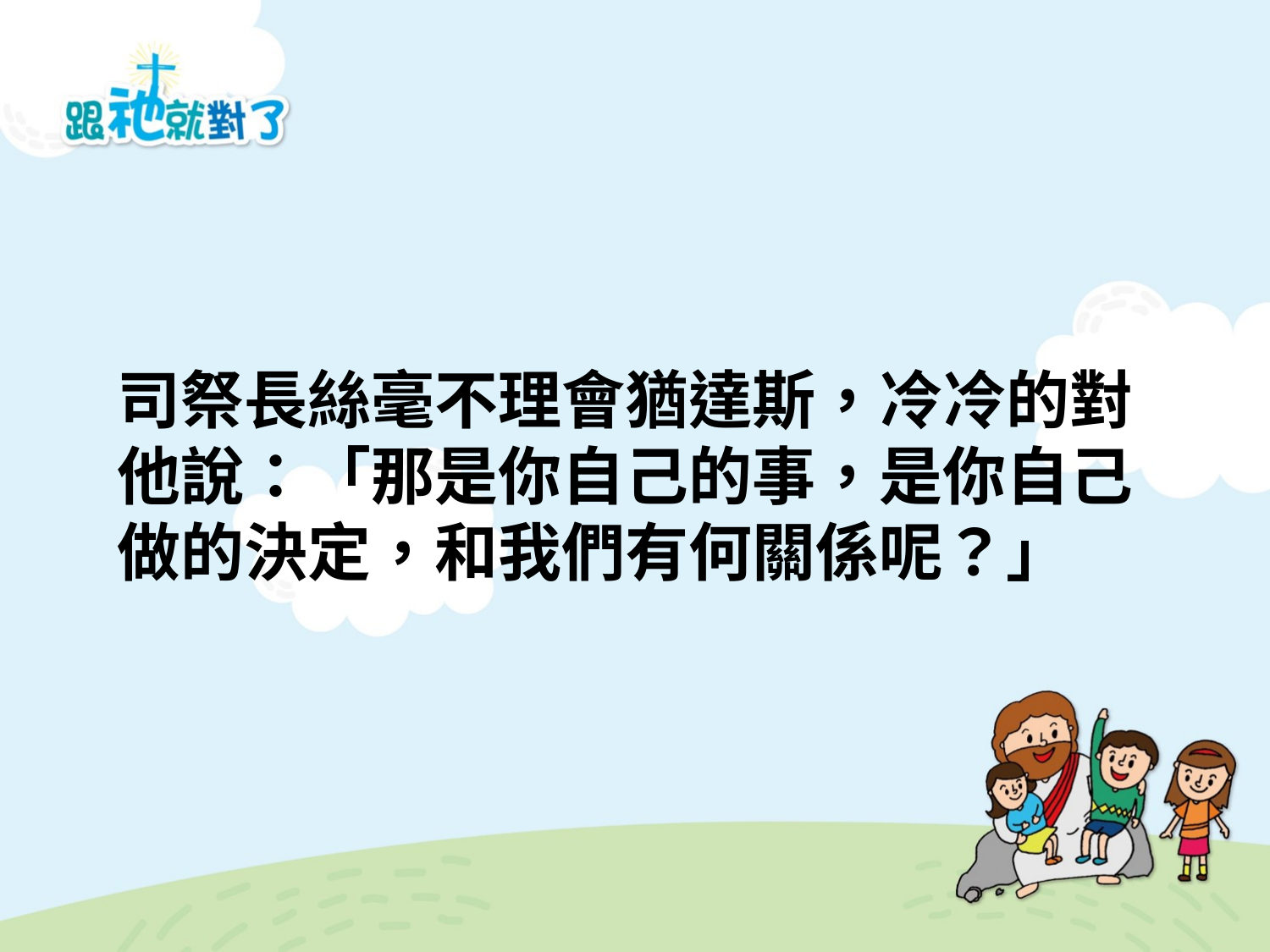

司祭長絲毫不理會猶達斯，冷冷的對他說：「那是你自己的事，是你自己做的決定，和我們有何關係呢？」